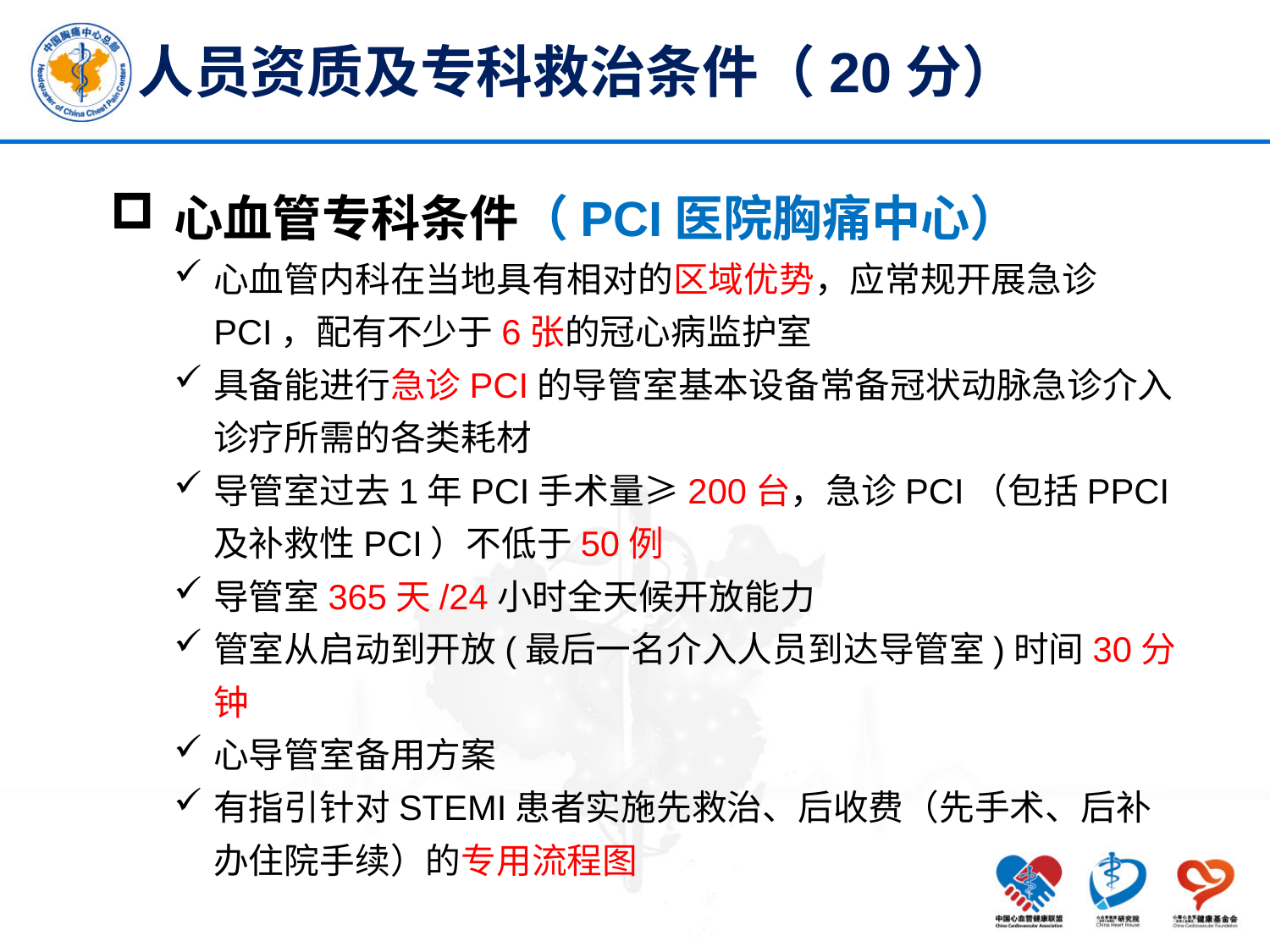

# 人员资质及专科救治条件（20分）
心血管专科条件（PCI医院胸痛中心）
心血管内科在当地具有相对的区域优势，应常规开展急诊PCI，配有不少于6张的冠心病监护室
具备能进行急诊PCI的导管室基本设备常备冠状动脉急诊介入诊疗所需的各类耗材
导管室过去1年PCI手术量≥200台，急诊PCI（包括PPCI及补救性PCI）不低于50例
导管室365天/24小时全天候开放能力
管室从启动到开放(最后一名介入人员到达导管室)时间30分钟
心导管室备用方案
有指引针对STEMI患者实施先救治、后收费（先手术、后补办住院手续）的专用流程图